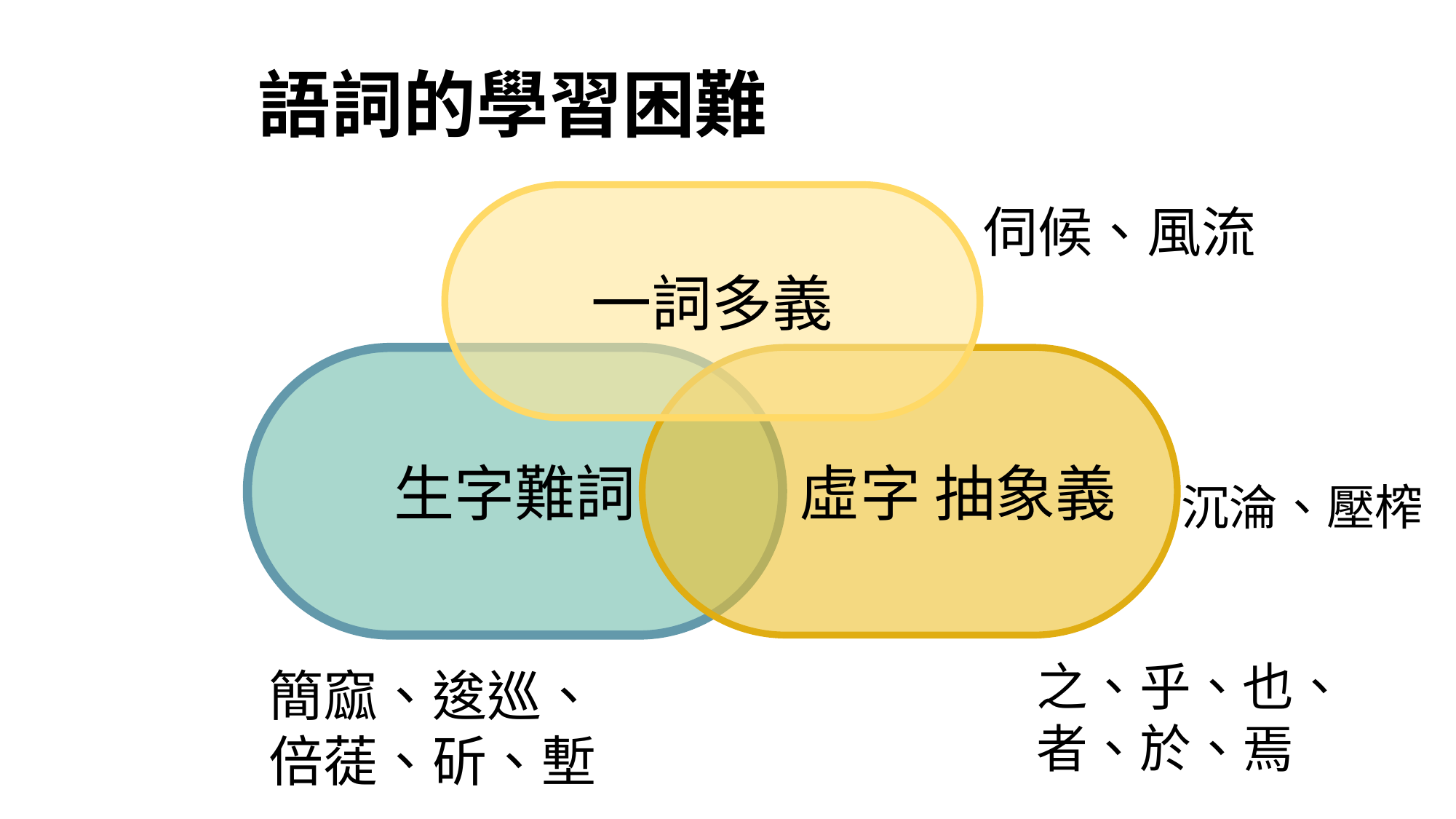

# 語詞的學習困難
伺候、風流
一詞多義
生字難詞
      虛字 抽象義
沉淪、壓榨
之、乎、也、者、於、焉
簡窳、逡巡、倍蓗、斫、塹